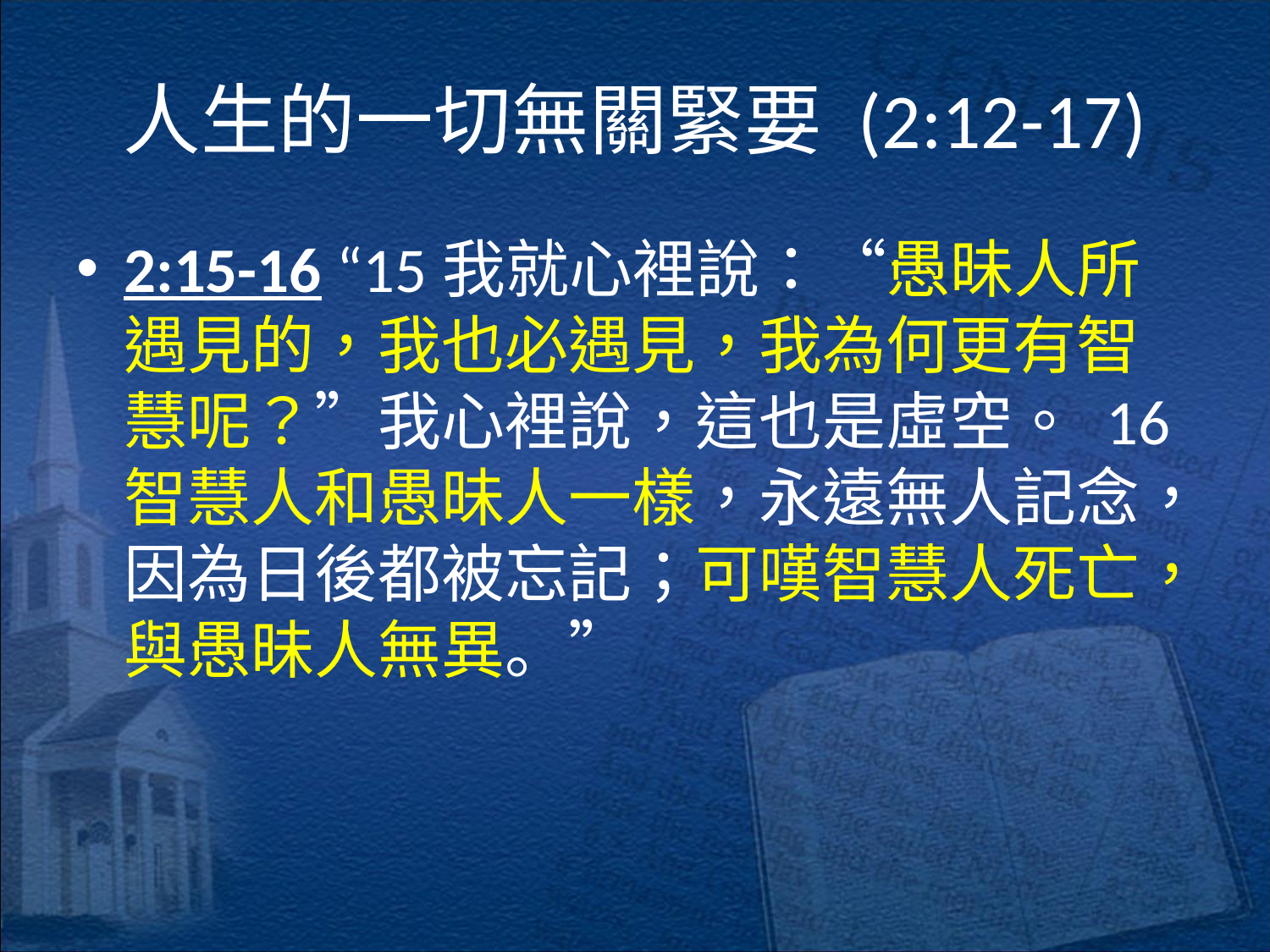

# 人生的一切無關緊要 (2:12-17)
2:15-16 “15我就心裡說：“愚昧人所遇見的，我也必遇見，我為何更有智慧呢？”我心裡說，這也是虛空。 16智慧人和愚昧人一樣，永遠無人記念，因為日後都被忘記；可嘆智慧人死亡，與愚昧人無異。”